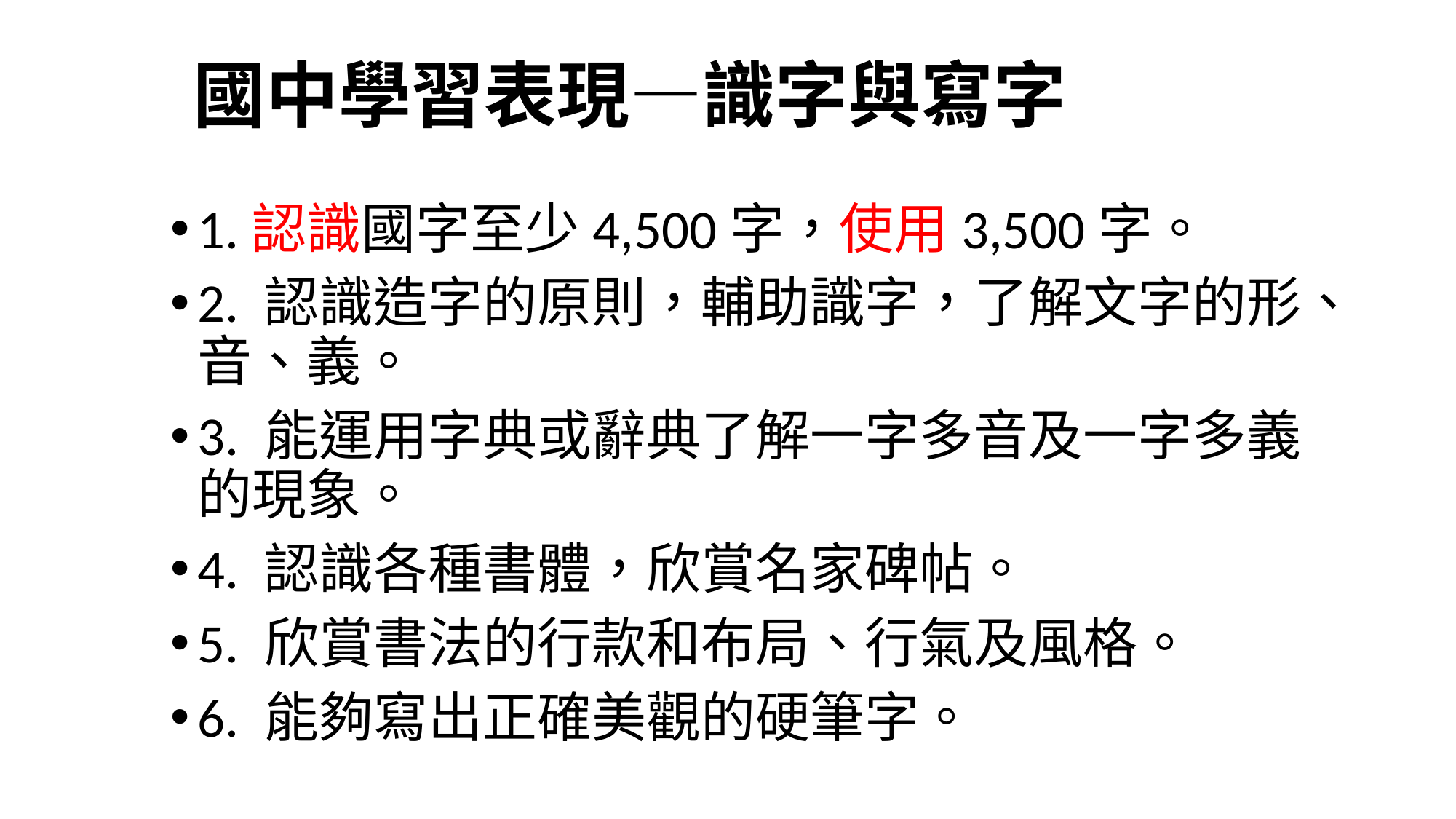

# 國中學習表現—識字與寫字
1.認識國字至少4,500字，使用3,500字。
2. 認識造字的原則，輔助識字，了解文字的形、音、義。
3. 能運用字典或辭典了解一字多音及一字多義的現象。
4. 認識各種書體，欣賞名家碑帖。
5. 欣賞書法的行款和布局、行氣及風格。
6. 能夠寫出正確美觀的硬筆字。